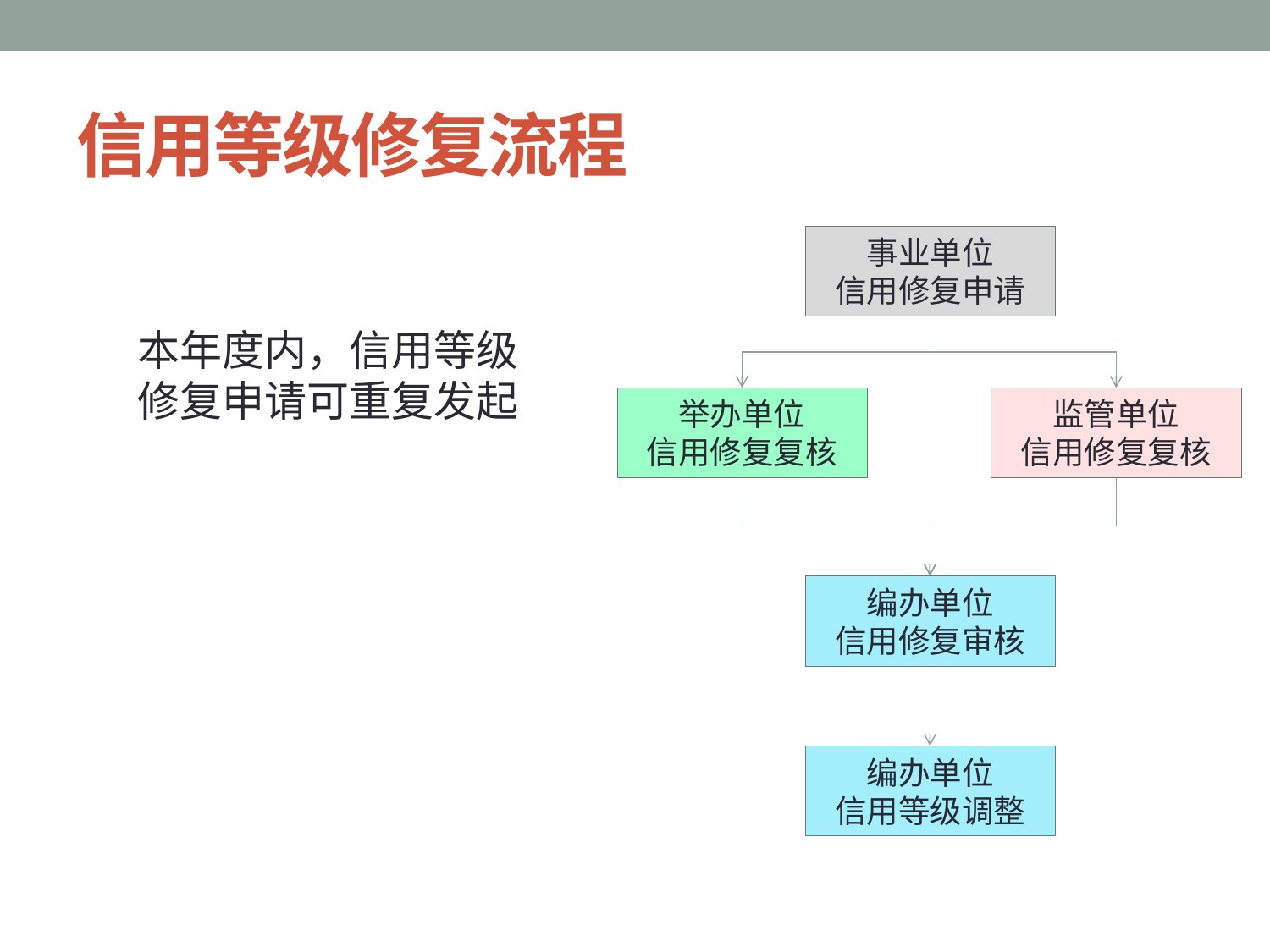

# 信用等级修复流程

事业单位
信用修复申请
本年度内，信用等级修复申请可重复发起
举办单位
信用修复复核
监管单位
信用修复复核
编办单位
信用修复审核
编办单位
信用等级调整